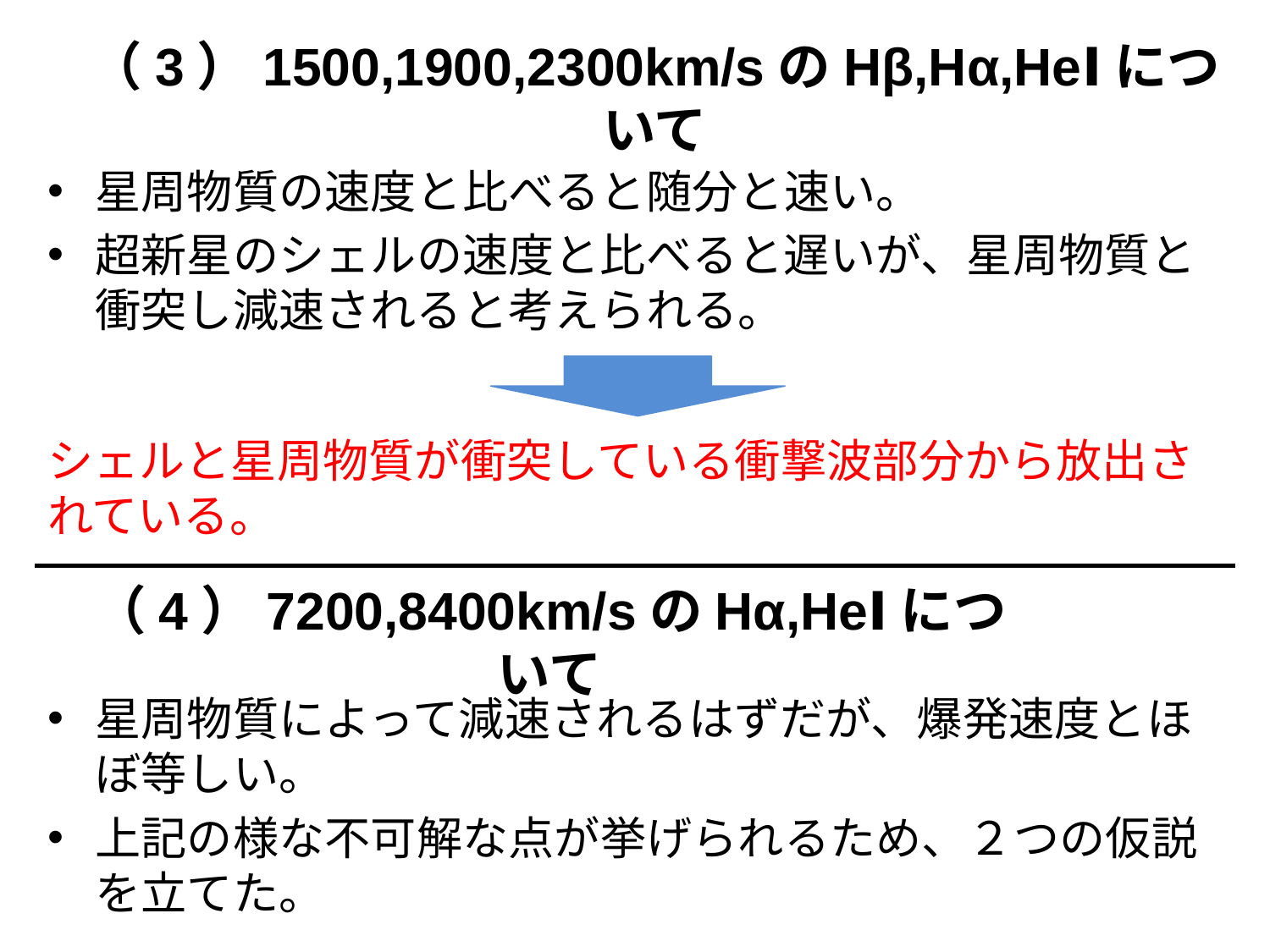

# （3）1500,1900,2300km/sのHβ,Hα,HeⅠについて
星周物質の速度と比べると随分と速い。
超新星のシェルの速度と比べると遅いが、星周物質と衝突し減速されると考えられる。

シェルと星周物質が衝突している衝撃波部分から放出されている。
（4）7200,8400km/sのHα,HeⅠについて
星周物質によって減速されるはずだが、爆発速度とほぼ等しい。
上記の様な不可解な点が挙げられるため、２つの仮説を立てた。